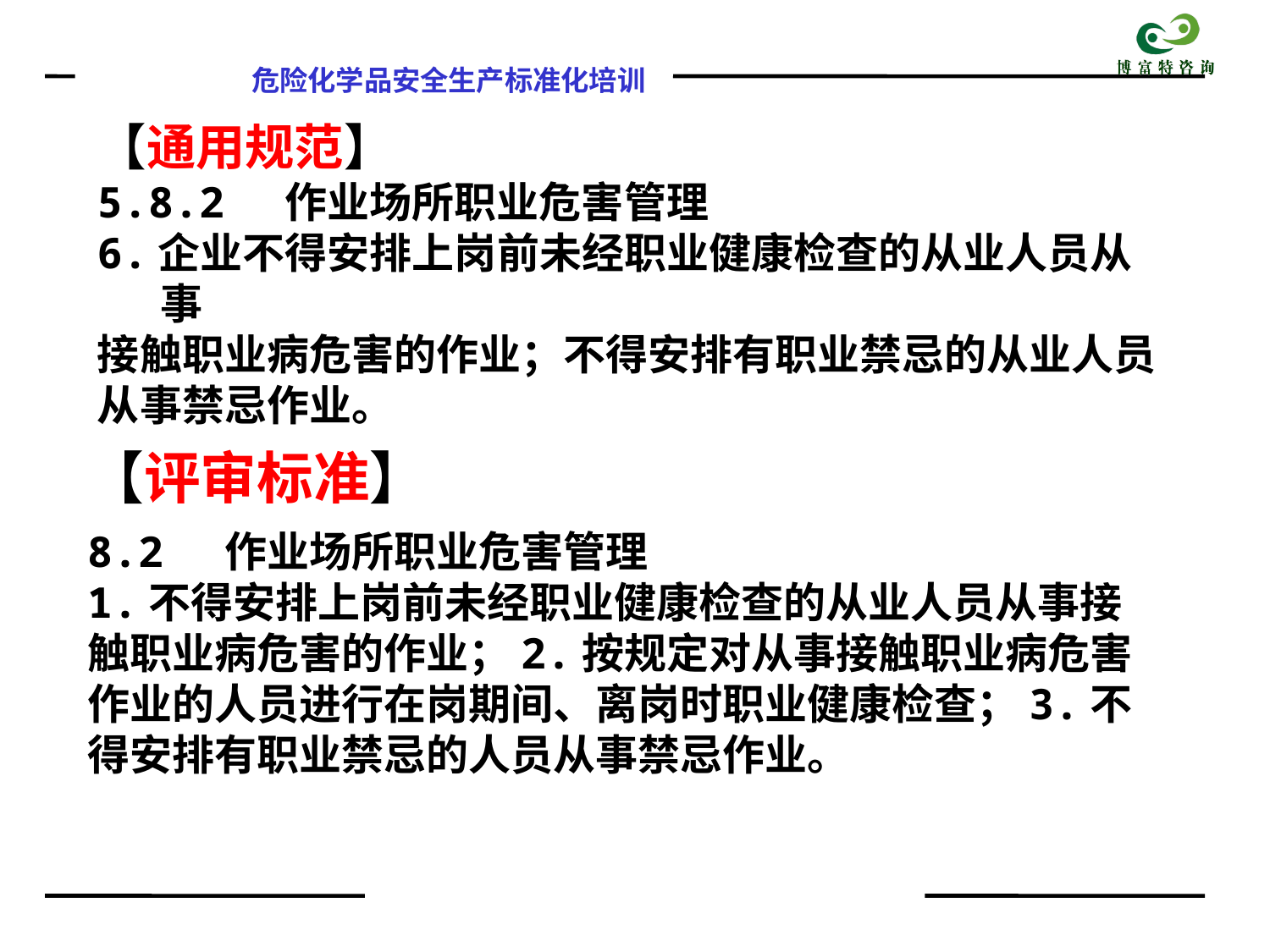

【通用规范】
5.8.2  作业场所职业危害管理
6.企业不得安排上岗前未经职业健康检查的从业人员从事
接触职业病危害的作业；不得安排有职业禁忌的从业人员
从事禁忌作业。
【评审标准】
8.2  作业场所职业危害管理
1.不得安排上岗前未经职业健康检查的从业人员从事接触职业病危害的作业；2.按规定对从事接触职业病危害作业的人员进行在岗期间、离岗时职业健康检查；3.不得安排有职业禁忌的人员从事禁忌作业。